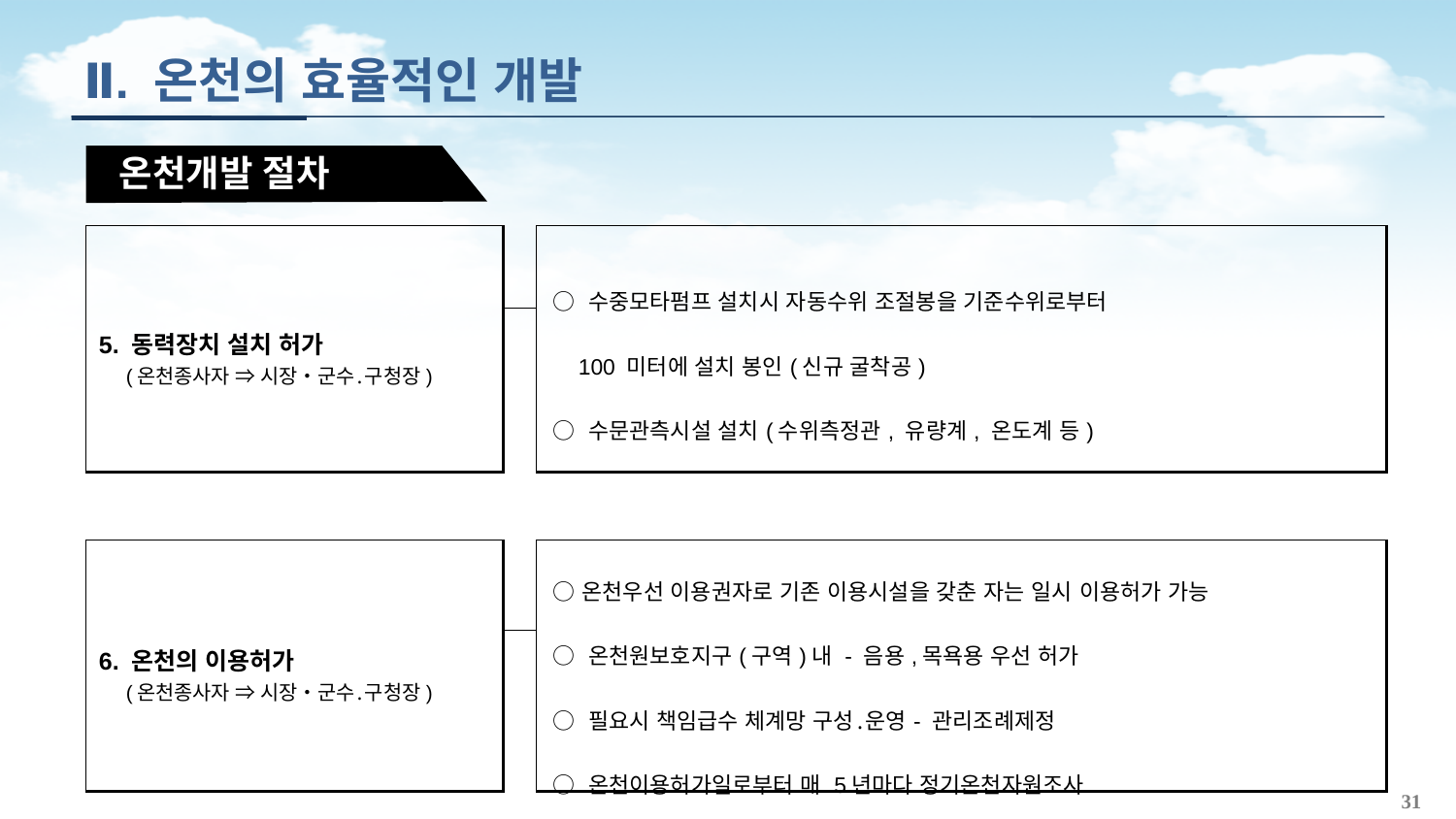

Ⅱ. 온천의 효율적인 개발
 온천개발 절차

| 5. 동력장치 설치 허가 (온천종사자 ⇒ 시장‧군수․구청장) |  |  | ○ 수중모타펌프 설치시 자동수위 조절봉을 기준수위로부터 100 미터에 설치 봉인(신규 굴착공) ○ 수문관측시설 설치(수위측정관, 유량계, 온도계 등) |
| --- | --- | --- | --- |
|  |  |  |  |
|  |  |  |  |
| 6. 온천의 이용허가 (온천종사자 ⇒ 시장‧군수․구청장) |  |  | ○온천우선 이용권자로 기존 이용시설을 갖춘 자는 일시 이용허가 가능 ○ 온천원보호지구(구역)내 - 음용,목욕용 우선 허가 ○ 필요시 책임급수 체계망 구성․운영- 관리조례제정 ○ 온천이용허가일로부터 매 5년마다 정기온천자원조사 |
|  |  |  |  |
31